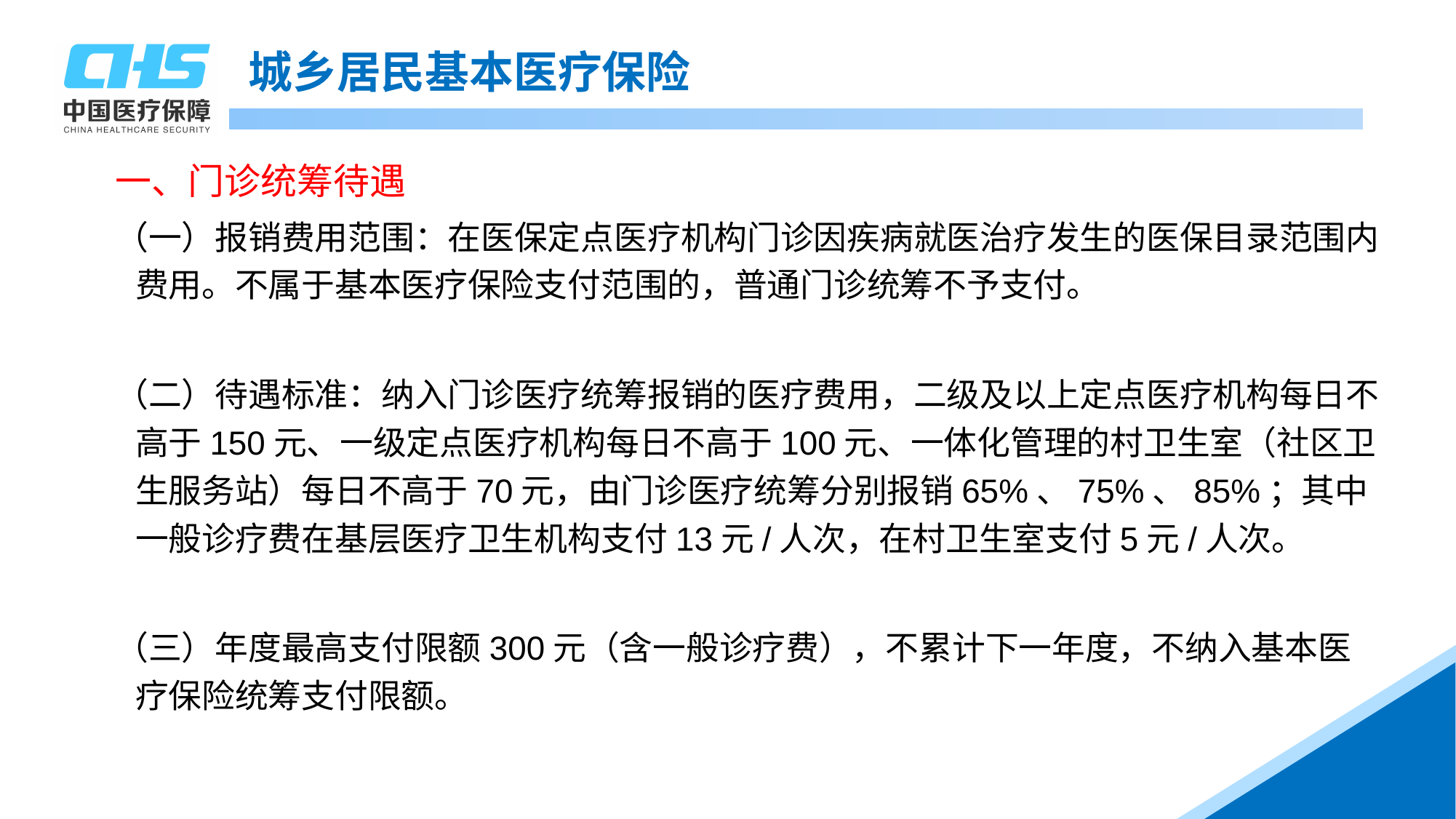

# 城乡居民基本医疗保险
一、门诊统筹待遇
（一）报销费用范围：在医保定点医疗机构门诊因疾病就医治疗发生的医保目录范围内费用。不属于基本医疗保险支付范围的，普通门诊统筹不予支付。

（二）待遇标准：纳入门诊医疗统筹报销的医疗费用，二级及以上定点医疗机构每日不高于150元、一级定点医疗机构每日不高于100元、一体化管理的村卫生室（社区卫生服务站）每日不高于70元，由门诊医疗统筹分别报销65%、75%、85%；其中一般诊疗费在基层医疗卫生机构支付13元/人次，在村卫生室支付5元/人次。

（三）年度最高支付限额300元（含一般诊疗费），不累计下一年度，不纳入基本医疗保险统筹支付限额。

3